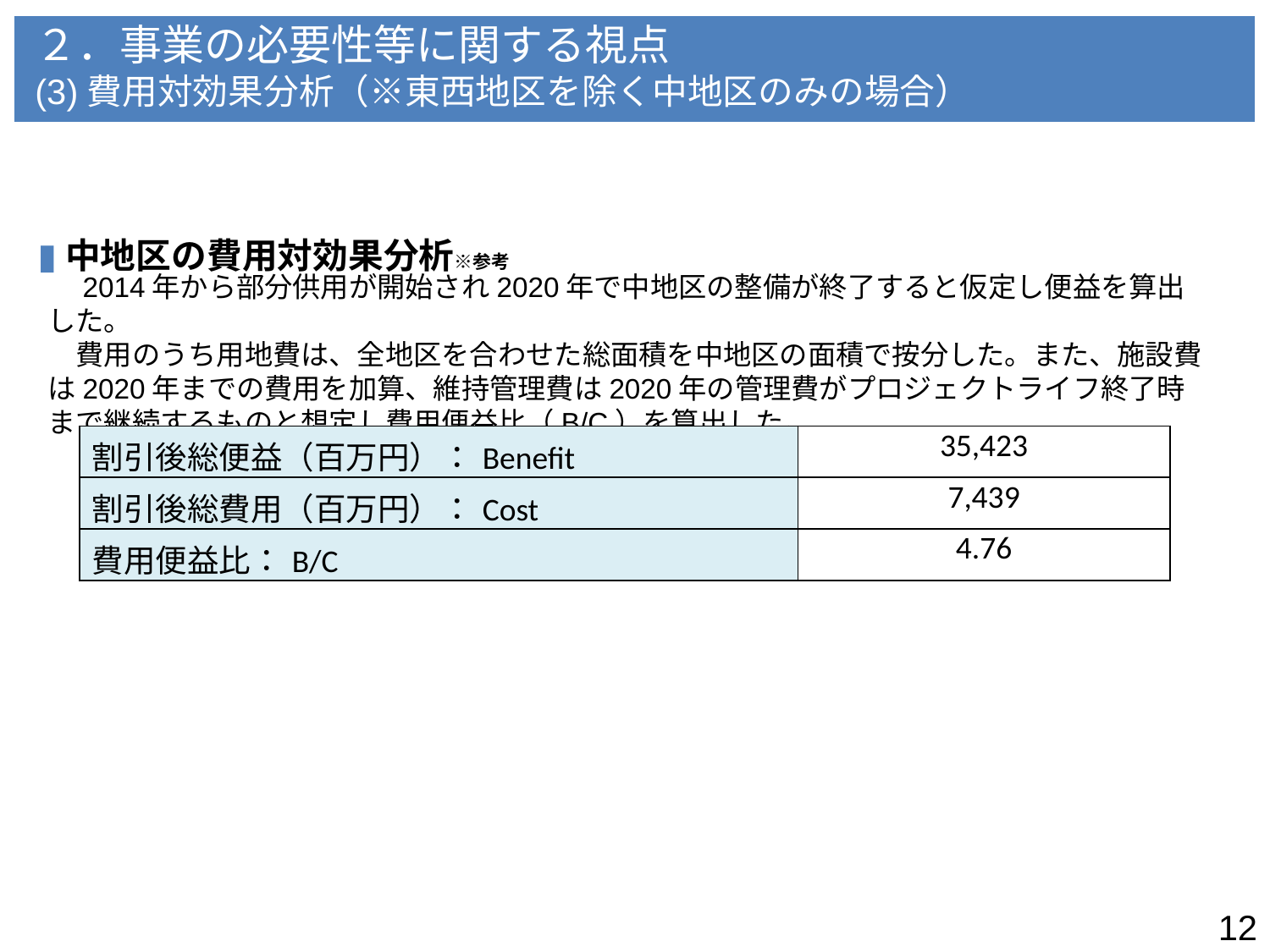

２．事業の必要性等に関する視点
(3)費用対効果分析（※東西地区を除く中地区のみの場合）
▮中地区の費用対効果分析※参考
　2014年から部分供用が開始され2020年で中地区の整備が終了すると仮定し便益を算出した。
　費用のうち用地費は、全地区を合わせた総面積を中地区の面積で按分した。また、施設費は2020年までの費用を加算、維持管理費は2020年の管理費がプロジェクトライフ終了時まで継続するものと想定し費用便益比（B/C）を算出した。
| 割引後総便益（百万円）：Benefit | 35,423 |
| --- | --- |
| 割引後総費用（百万円）：Cost | 7,439 |
| 費用便益比：B/C | 4.76 |
12